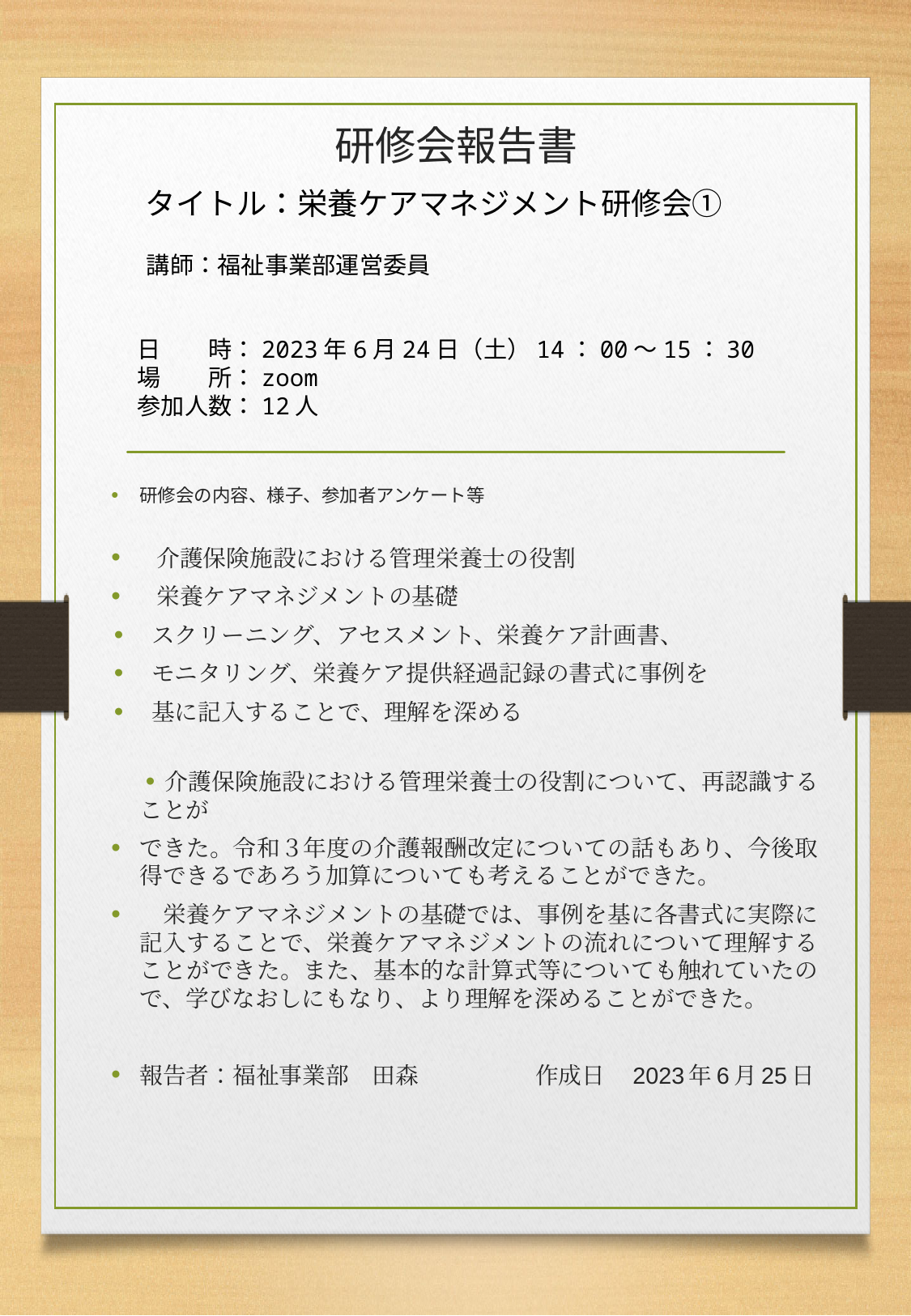

# 研修会報告書
タイトル：栄養ケアマネジメント研修会①
講師：福祉事業部運営委員
日　　時：2023年6月24日（土）14：00～15：30
場　　所：zoom
参加人数：12人
研修会の内容、様子、参加者アンケート等

介護保険施設における管理栄養士の役割
栄養ケアマネジメントの基礎
スクリーニング、アセスメント、栄養ケア計画書、
モニタリング、栄養ケア提供経過記録の書式に事例を
基に記入することで、理解を深める

介護保険施設における管理栄養士の役割について、再認識することが
できた。令和３年度の介護報酬改定についての話もあり、今後取得できるであろう加算についても考えることができた。
　栄養ケアマネジメントの基礎では、事例を基に各書式に実際に記入することで、栄養ケアマネジメントの流れについて理解することができた。また、基本的な計算式等についても触れていたので、学びなおしにもなり、より理解を深めることができた。

報告者：福祉事業部　田森　　　　　作成日　2023年6月25日